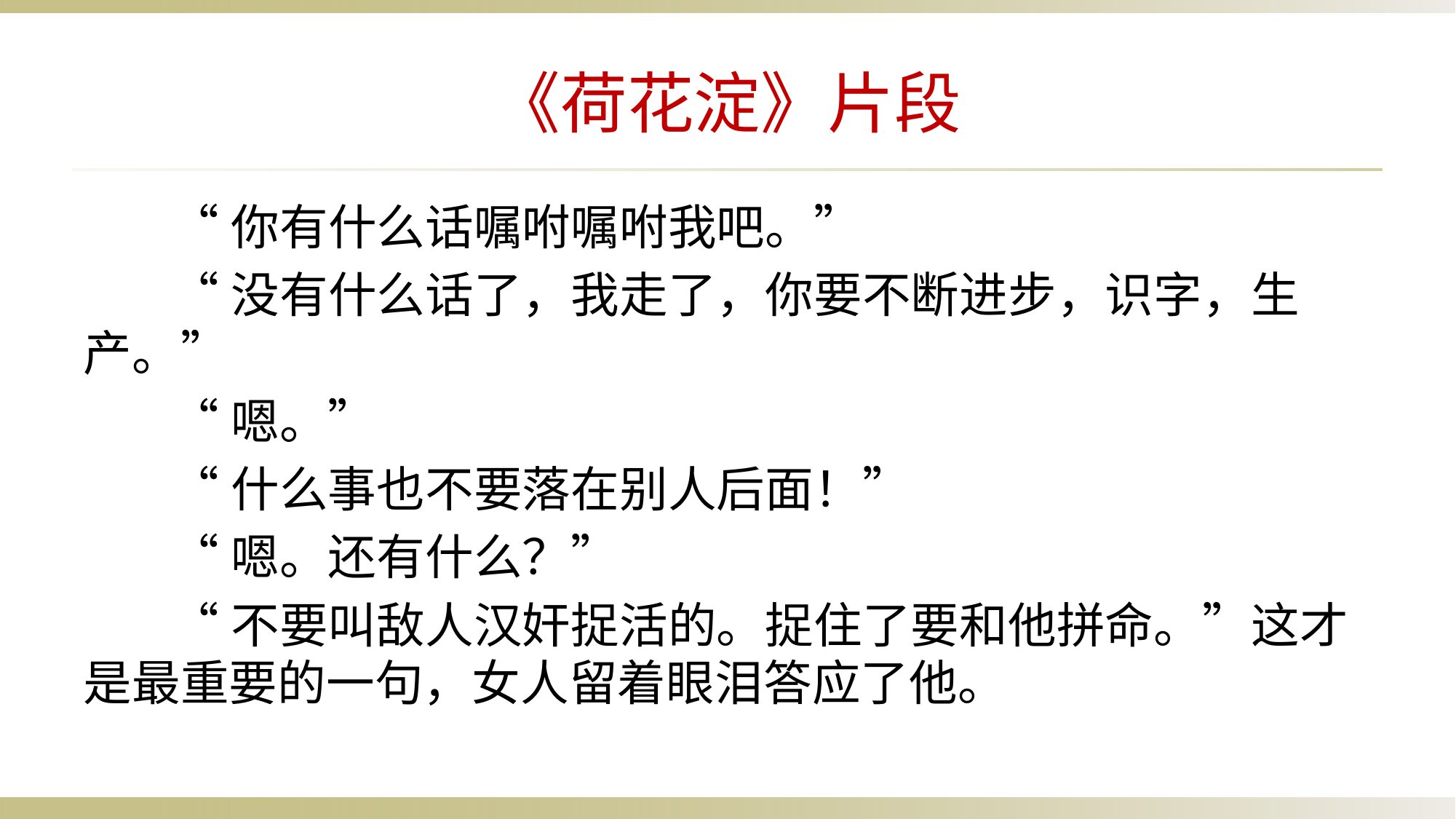

# 《荷花淀》片段
        “你有什么话嘱咐嘱咐我吧。”
        “没有什么话了，我走了，你要不断进步，识字，生产。”
        “嗯。”
        “什么事也不要落在别人后面！”
        “嗯。还有什么？”
        “不要叫敌人汉奸捉活的。捉住了要和他拼命。”这才是最重要的一句，女人留着眼泪答应了他。